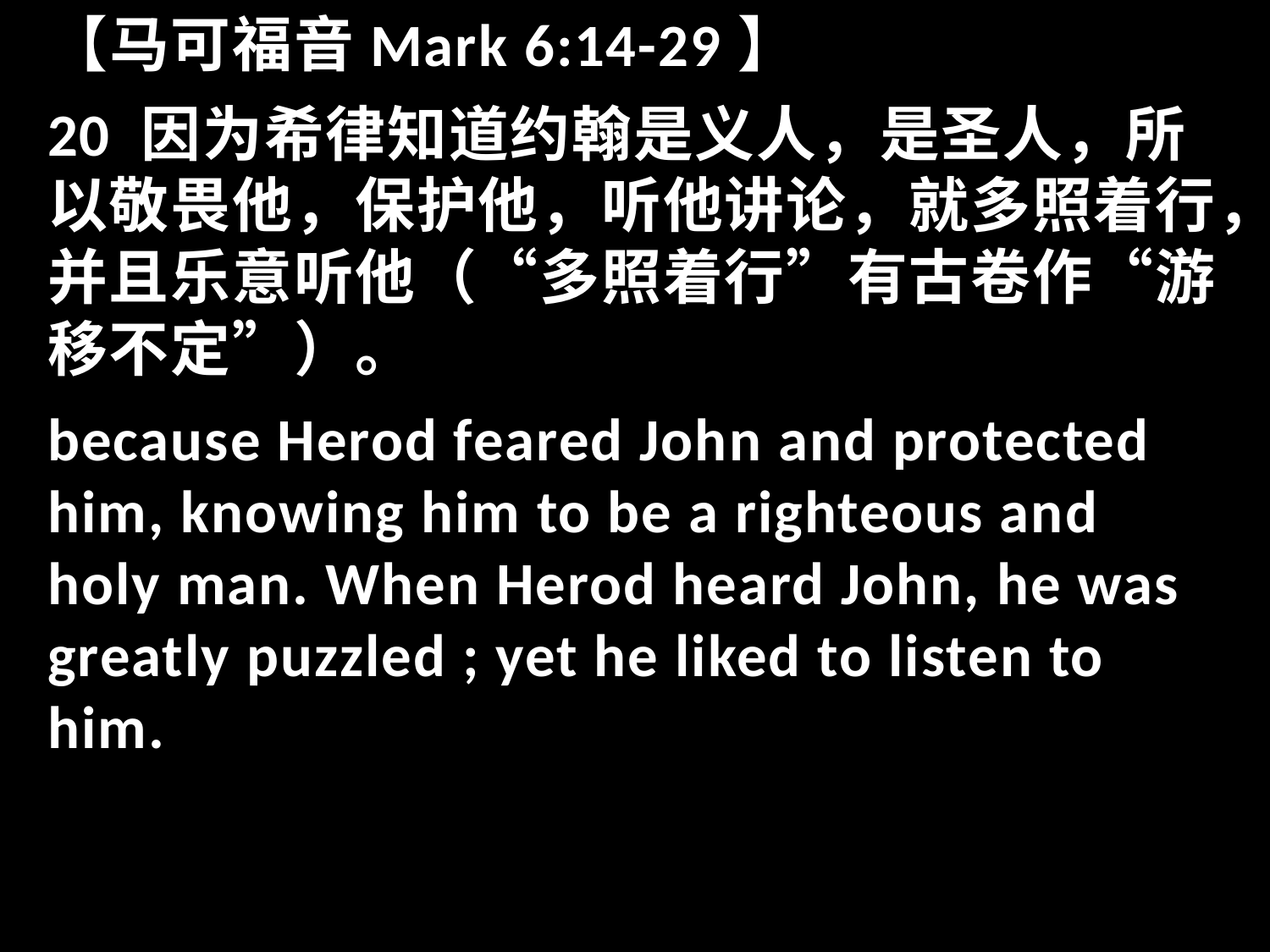

【马可福音Mark 6:14-29】
20 因为希律知道约翰是义人，是圣人，所以敬畏他，保护他，听他讲论，就多照着行，并且乐意听他（“多照着行”有古卷作“游移不定”）。
because Herod feared John and protected him, knowing him to be a righteous and holy man. When Herod heard John, he was greatly puzzled ; yet he liked to listen to him.